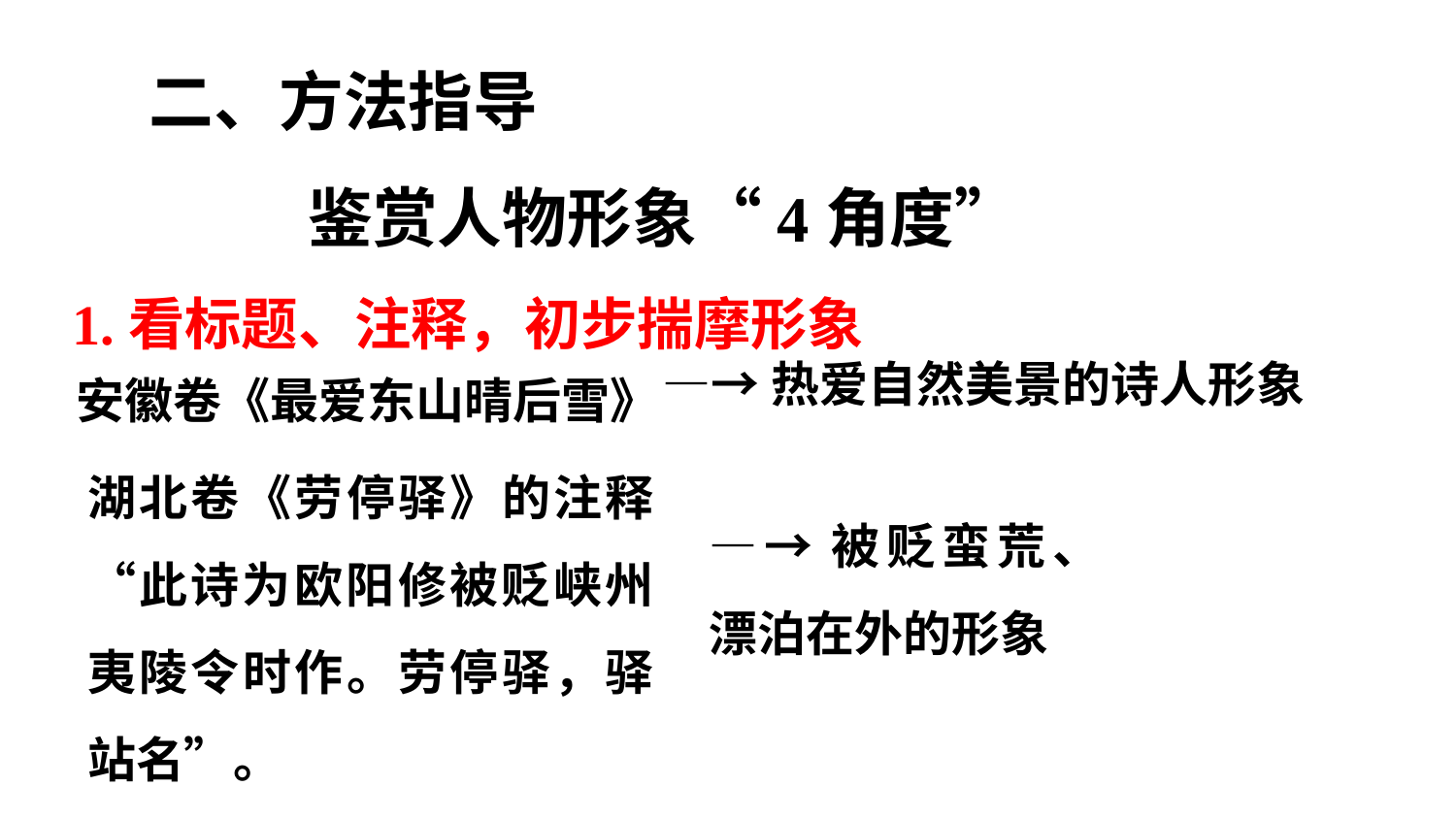

二、方法指导
鉴赏人物形象“4角度”
   1.看标题、注释，初步揣摩形象

安徽卷《最爱东山晴后雪》
—→热爱自然美景的诗人形象
湖北卷《劳停驿》的注释“此诗为欧阳修被贬峡州夷陵令时作。劳停驿，驿站名”。
—→被贬蛮荒、漂泊在外的形象